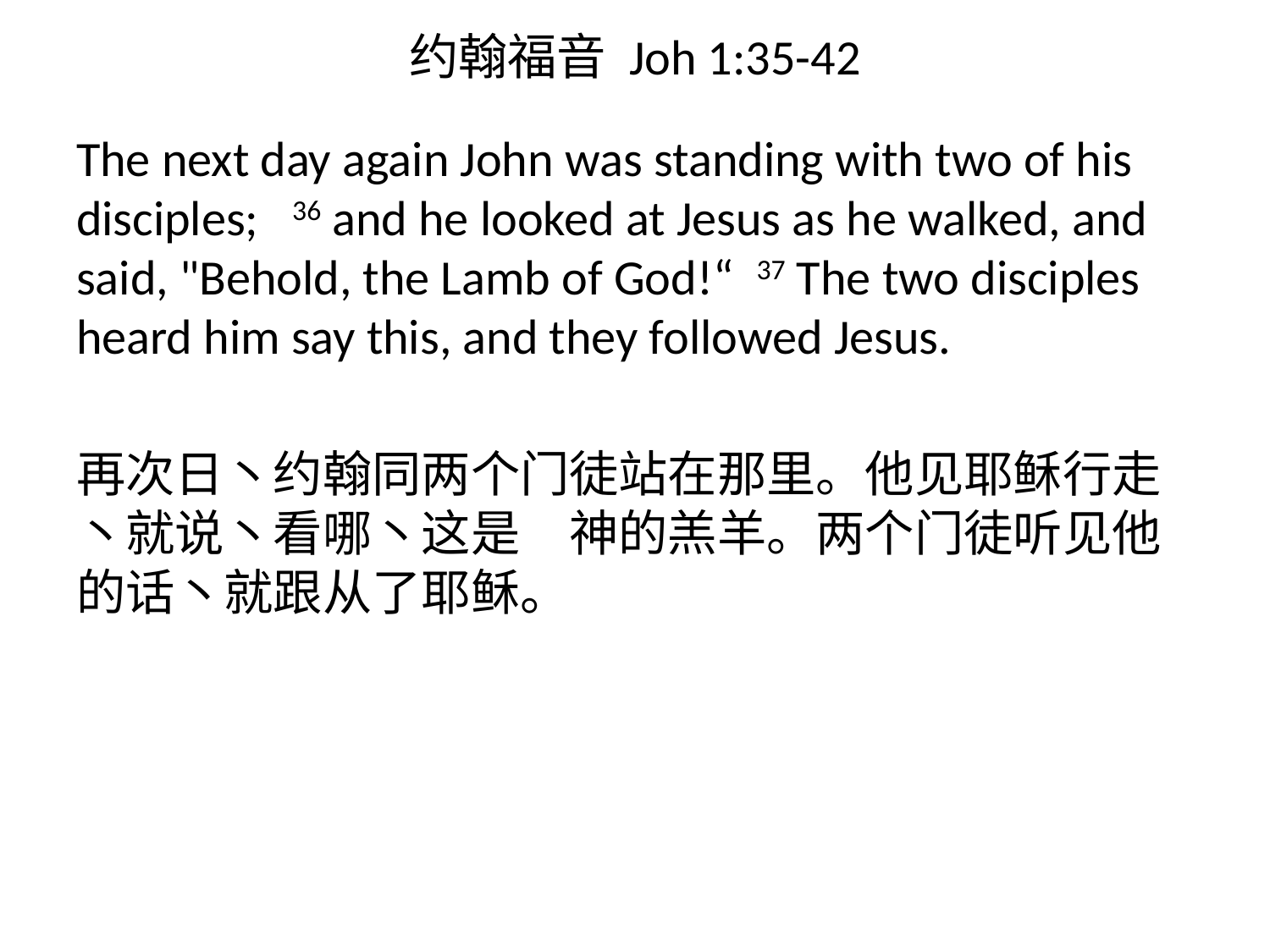

# 约翰福音 Joh 1:35-42
The next day again John was standing with two of his disciples;   36 and he looked at Jesus as he walked, and said, "Behold, the Lamb of God!“  37 The two disciples heard him say this, and they followed Jesus.

再次日丶约翰同两个门徒站在那里。他见耶稣行走丶就说丶看哪丶这是　神的羔羊。两个门徒听见他的话丶就跟从了耶稣。